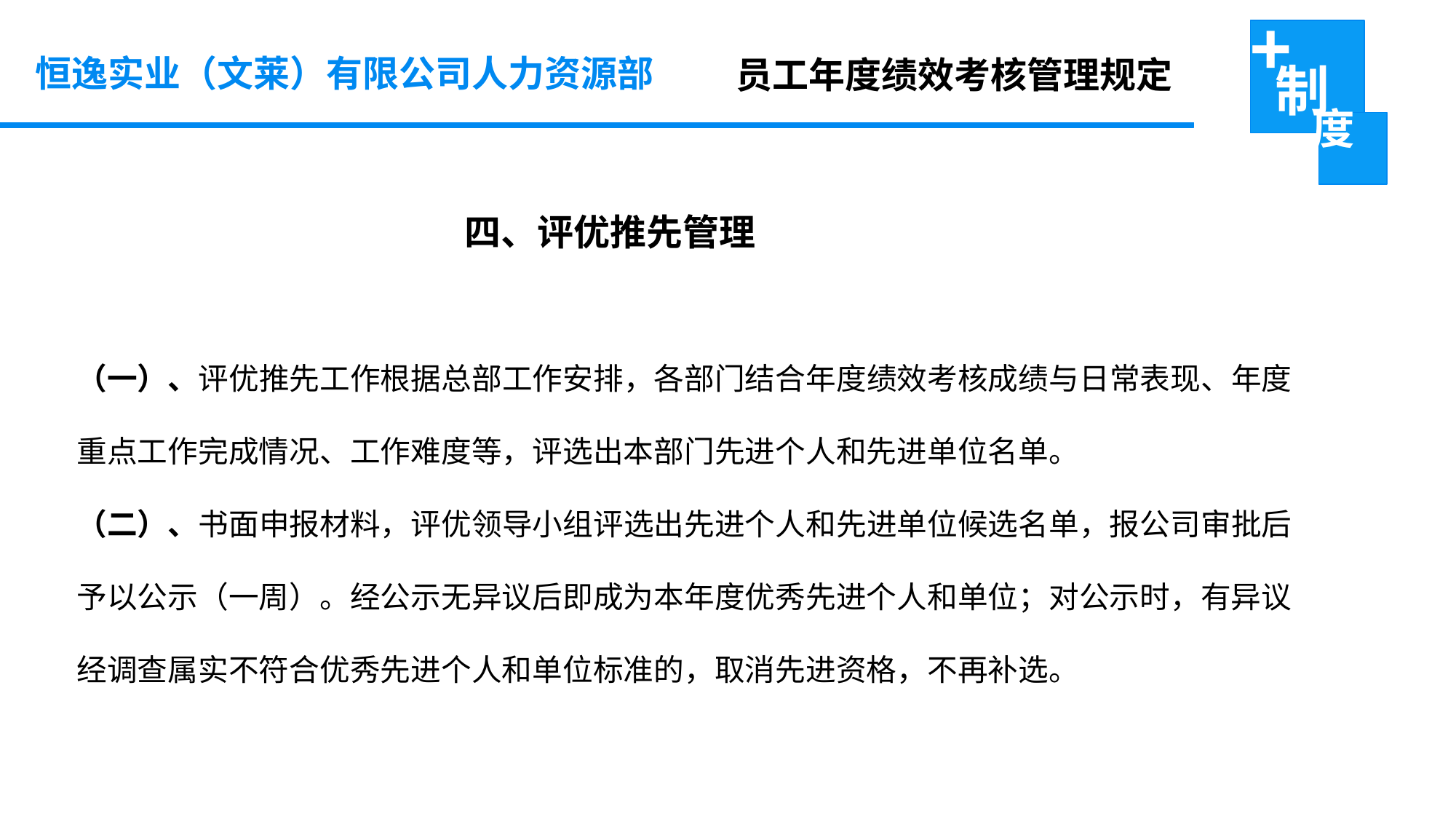

恒逸实业（文莱）有限公司人力资源部
员工年度绩效考核管理规定
 四、评优推先管理
（一）、评优推先工作根据总部工作安排，各部门结合年度绩效考核成绩与日常表现、年度重点工作完成情况、工作难度等，评选出本部门先进个人和先进单位名单。
（二）、书面申报材料，评优领导小组评选出先进个人和先进单位候选名单，报公司审批后予以公示（一周）。经公示无异议后即成为本年度优秀先进个人和单位；对公示时，有异议经调查属实不符合优秀先进个人和单位标准的，取消先进资格，不再补选。